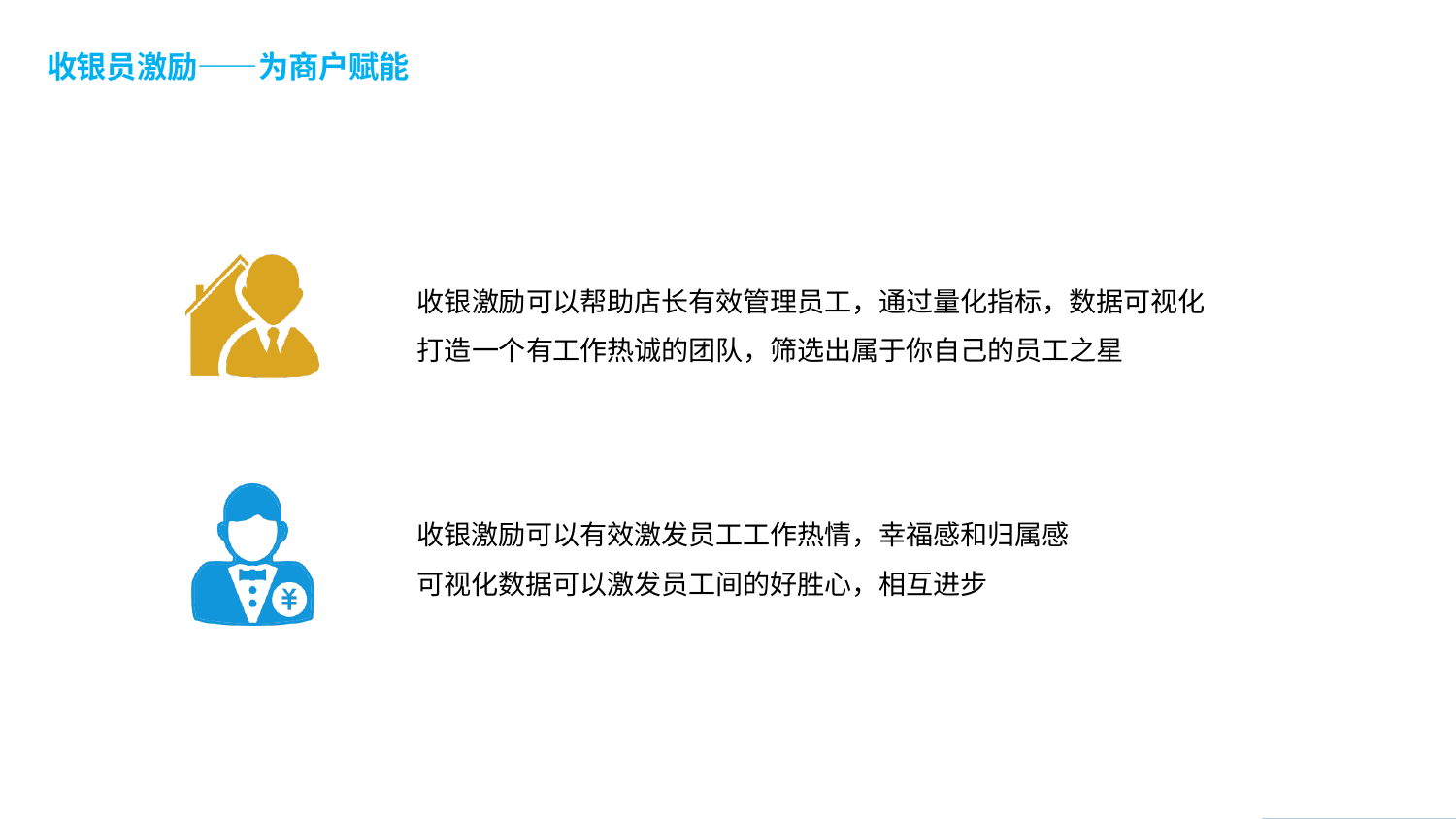

# 收银员激励——为商户赋能

收银激励可以帮助店长有效管理员工，通过量化指标，数据可视化 打造一个有工作热诚的团队，筛选出属于你自己的员工之星

收银激励可以有效激发员工工作热情，幸福感和归属感 可视化数据可以激发员工间的好胜心，相互进步